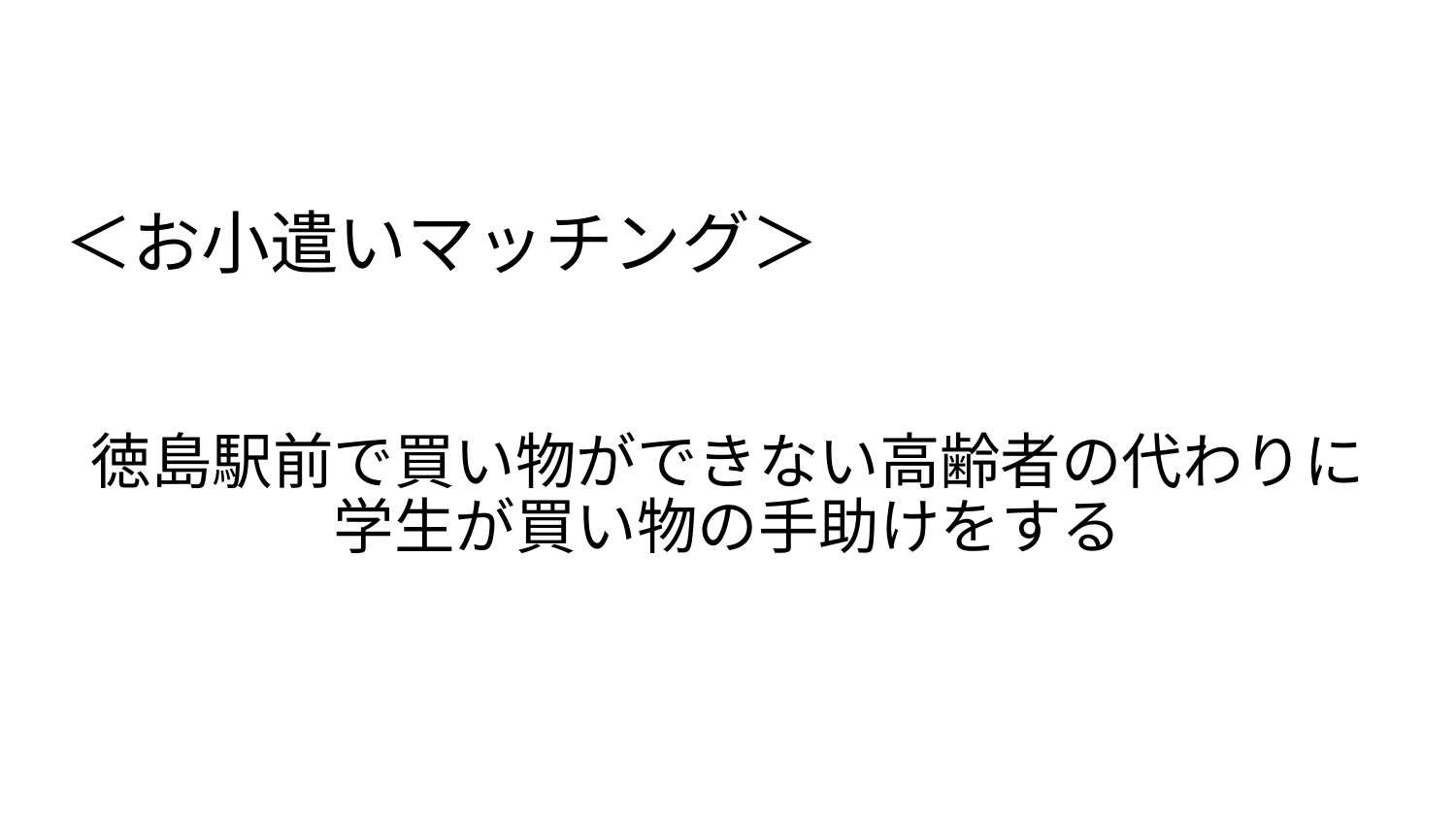

# ＜お小遣いマッチング＞

徳島駅前で買い物ができない高齢者の代わりに
学生が買い物の手助けをする